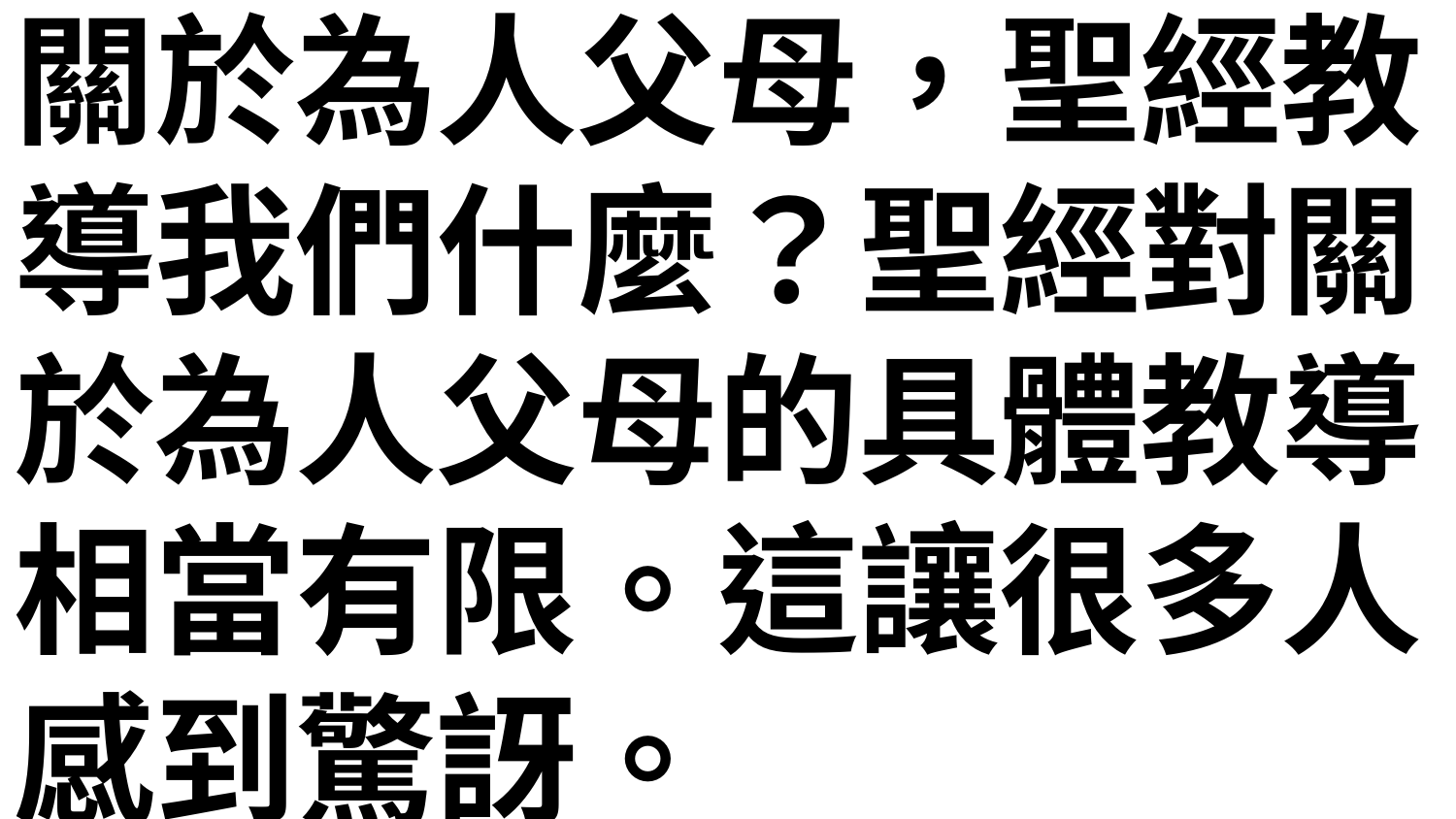

關於為人父母，聖經教導我們什麼？聖經對關於為人父母的具體教導相當有限。這讓很多人感到驚訝。